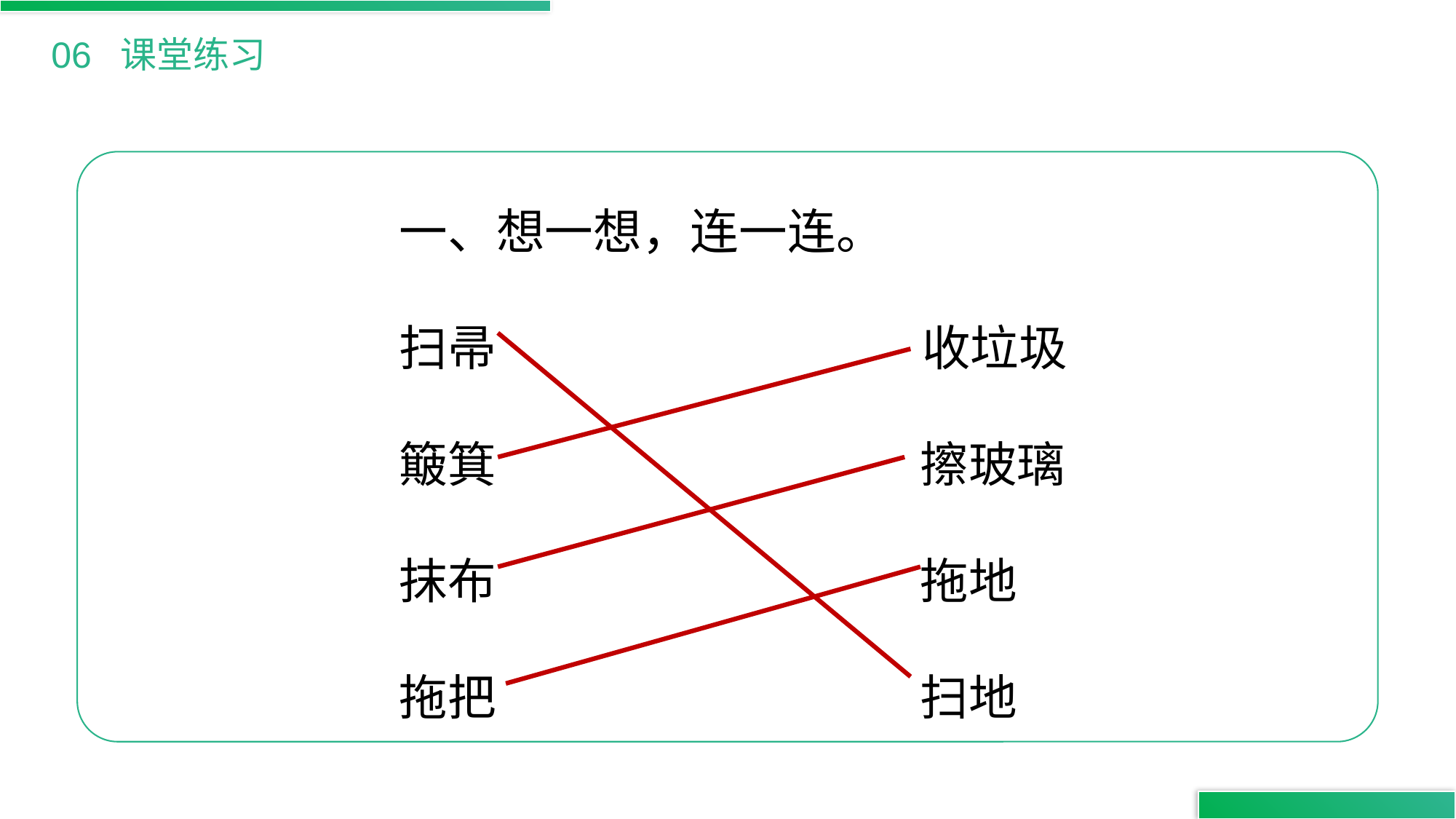

06  课堂练习
一、想一想，连一连。
扫帚                                       收垃圾
簸箕                                       擦玻璃
抹布                                       拖地
拖把                                       扫地